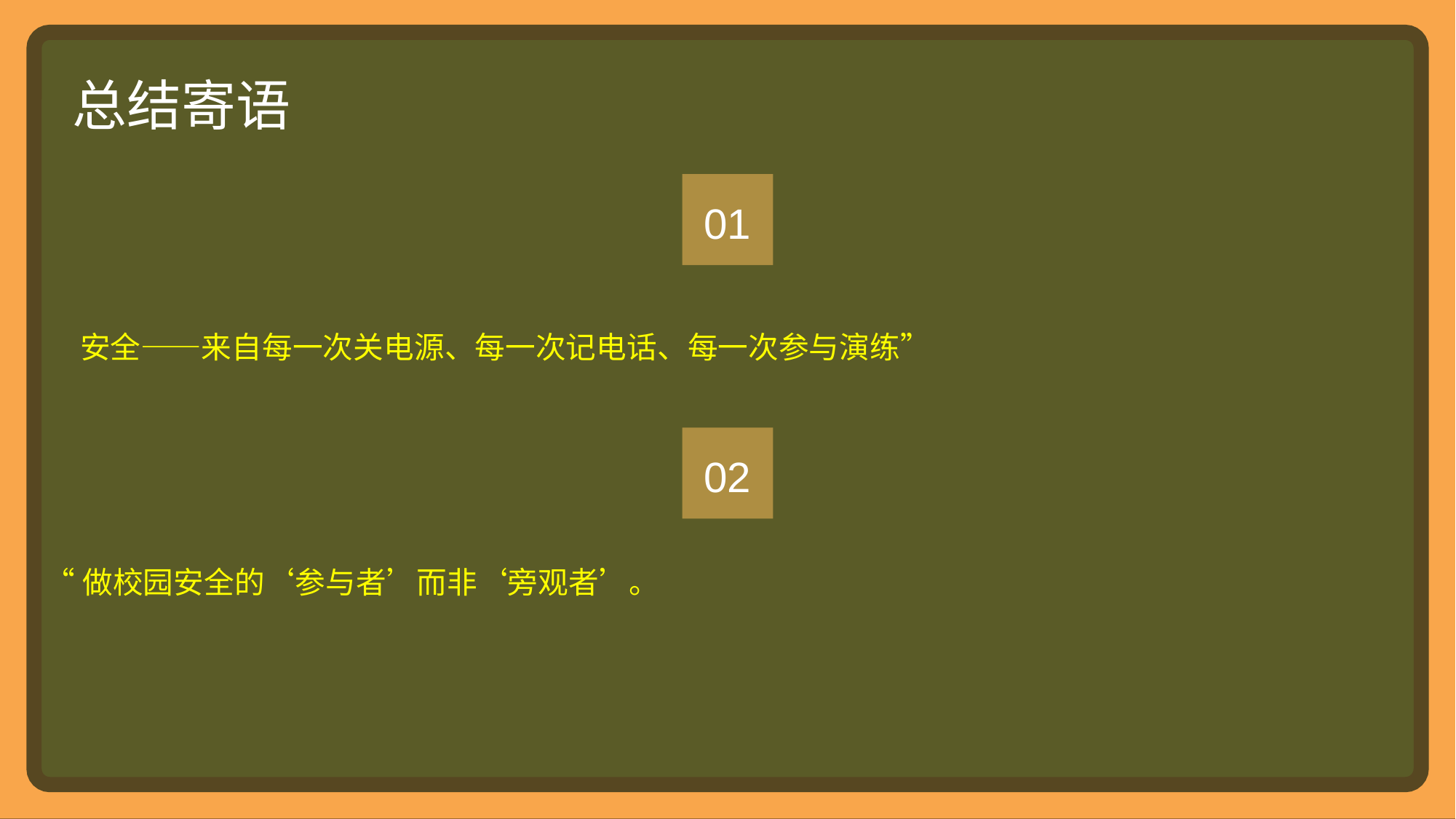

总结寄语

01
安全——来自每一次关电源、每一次记电话、每一次参与演练”

02
“做校园安全的‘参与者’而非‘旁观者’。